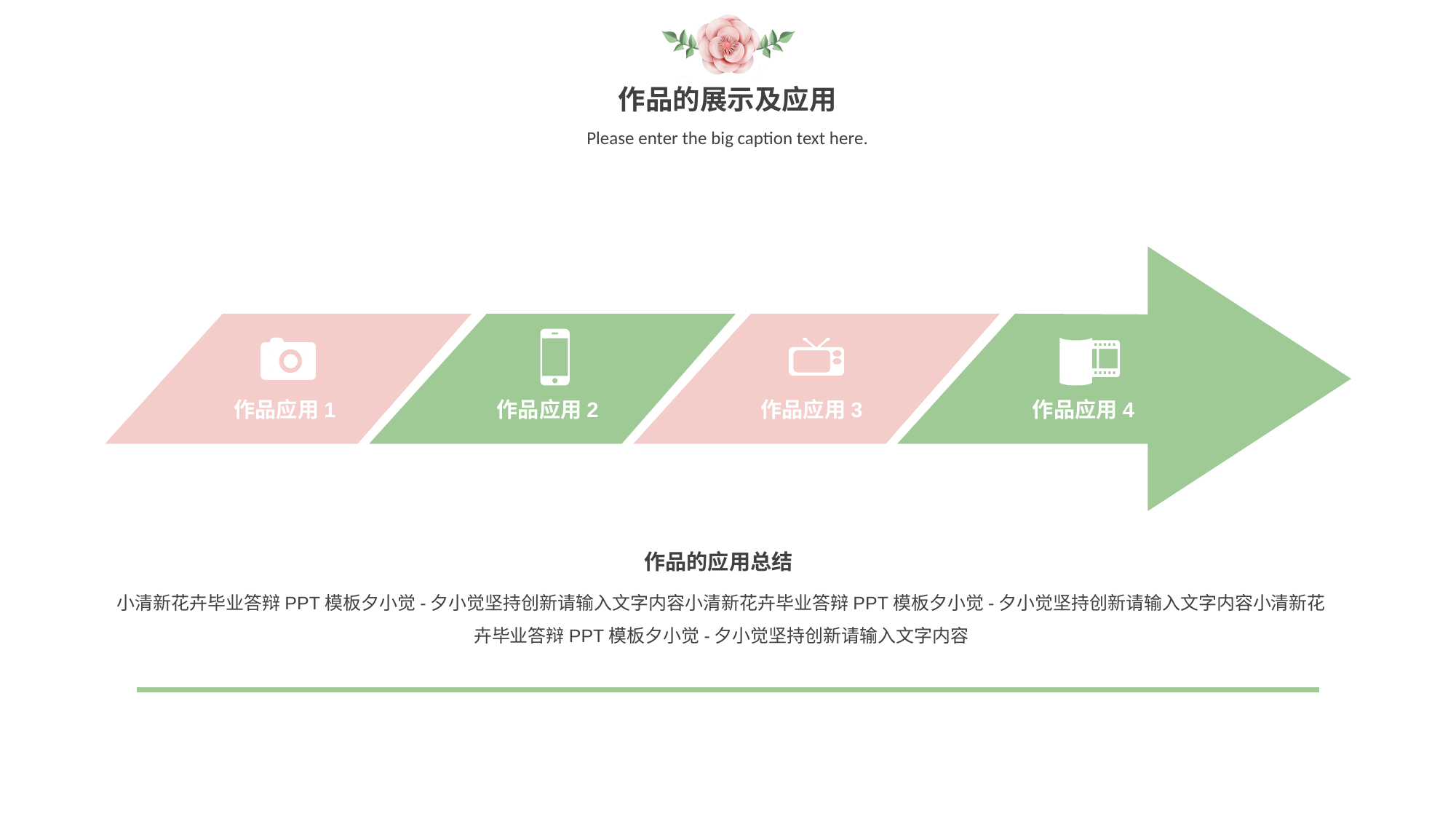

作品的展示及应用
Please enter the big caption text here.

作品应用1
作品应用2
作品应用3
作品应用4
作品的应用总结
小清新花卉毕业答辩PPT模板夕小觉-夕小觉坚持创新请输入文字内容小清新花卉毕业答辩PPT模板夕小觉-夕小觉坚持创新请输入文字内容小清新花卉毕业答辩PPT模板夕小觉-夕小觉坚持创新请输入文字内容